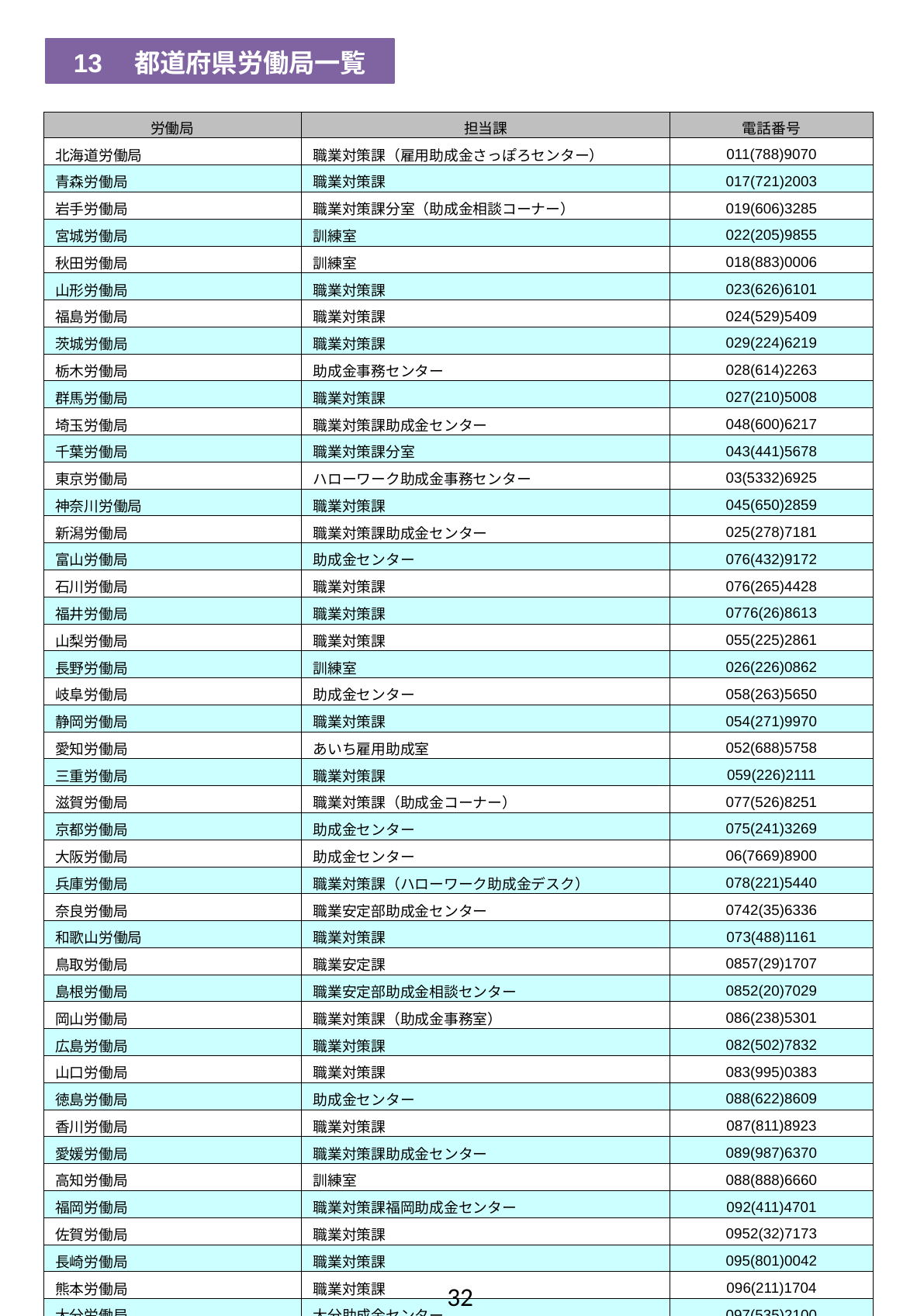

13　都道府県労働局一覧
| 労働局 | 担当課 | 電話番号 |
| --- | --- | --- |
| 北海道労働局 | 職業対策課（雇用助成金さっぽろセンター） | 011(788)9070 |
| 青森労働局 | 職業対策課 | 017(721)2003 |
| 岩手労働局 | 職業対策課分室（助成金相談コーナー） | 019(606)3285 |
| 宮城労働局 | 訓練室 | 022(205)9855 |
| 秋田労働局 | 訓練室 | 018(883)0006 |
| 山形労働局 | 職業対策課 | 023(626)6101 |
| 福島労働局 | 職業対策課 | 024(529)5409 |
| 茨城労働局 | 職業対策課 | 029(224)6219 |
| 栃木労働局 | 助成金事務センター | 028(614)2263 |
| 群馬労働局 | 職業対策課 | 027(210)5008 |
| 埼玉労働局 | 職業対策課助成金センター | 048(600)6217 |
| 千葉労働局 | 職業対策課分室 | 043(441)5678 |
| 東京労働局 | ハローワーク助成金事務センター | 03(5332)6925 |
| 神奈川労働局 | 職業対策課 | 045(650)2859 |
| 新潟労働局 | 職業対策課助成金センター | 025(278)7181 |
| 富山労働局 | 助成金センター | 076(432)9172 |
| 石川労働局 | 職業対策課 | 076(265)4428 |
| 福井労働局 | 職業対策課 | 0776(26)8613 |
| 山梨労働局 | 職業対策課 | 055(225)2861 |
| 長野労働局 | 訓練室 | 026(226)0862 |
| 岐阜労働局 | 助成金センター | 058(263)5650 |
| 静岡労働局 | 職業対策課 | 054(271)9970 |
| 愛知労働局 | あいち雇用助成室 | 052(688)5758 |
| 三重労働局 | 職業対策課 | 059(226)2111 |
| 滋賀労働局 | 職業対策課（助成金コーナー） | 077(526)8251 |
| 京都労働局 | 助成金センター | 075(241)3269 |
| 大阪労働局 | 助成金センター | 06(7669)8900 |
| 兵庫労働局 | 職業対策課（ハローワーク助成金デスク） | 078(221)5440 |
| 奈良労働局 | 職業安定部助成金センター | 0742(35)6336 |
| 和歌山労働局 | 職業対策課 | 073(488)1161 |
| 鳥取労働局 | 職業安定課 | 0857(29)1707 |
| 島根労働局 | 職業安定部助成金相談センター | 0852(20)7029 |
| 岡山労働局 | 職業対策課（助成金事務室） | 086(238)5301 |
| 広島労働局 | 職業対策課 | 082(502)7832 |
| 山口労働局 | 職業対策課 | 083(995)0383 |
| 徳島労働局 | 助成金センター | 088(622)8609 |
| 香川労働局 | 職業対策課 | 087(811)8923 |
| 愛媛労働局 | 職業対策課助成金センター | 089(987)6370 |
| 高知労働局 | 訓練室 | 088(888)6660 |
| 福岡労働局 | 職業対策課福岡助成金センター | 092(411)4701 |
| 佐賀労働局 | 職業対策課 | 0952(32)7173 |
| 長崎労働局 | 職業対策課 | 095(801)0042 |
| 熊本労働局 | 職業対策課 | 096(211)1704 |
| 大分労働局 | 大分助成金センター | 097(535)2100 |
| 宮崎労働局 | 職業対策課（助成金申請受付コーナー） | 0985(38)8824 |
| 鹿児島労働局 | 職業対策課（雇用調整助成金申請受付コーナー） | 099(219)5101 |
| 沖縄労働局 | 職業対策課助成金センター | 098(868)1606 |
32